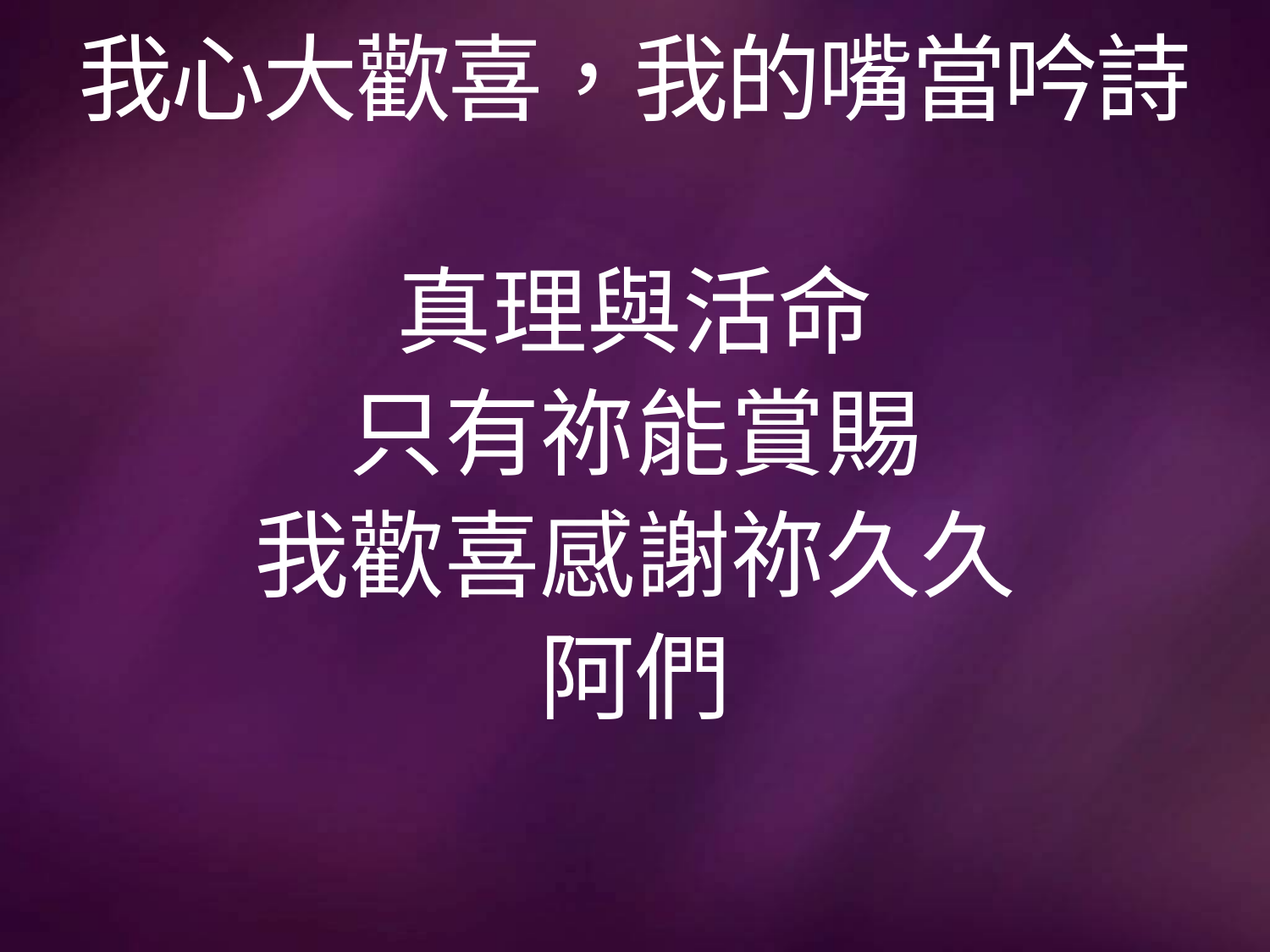

# 我心大歡喜，我的嘴當吟詩
真理與活命
只有祢能賞賜
我歡喜感謝祢久久
阿們